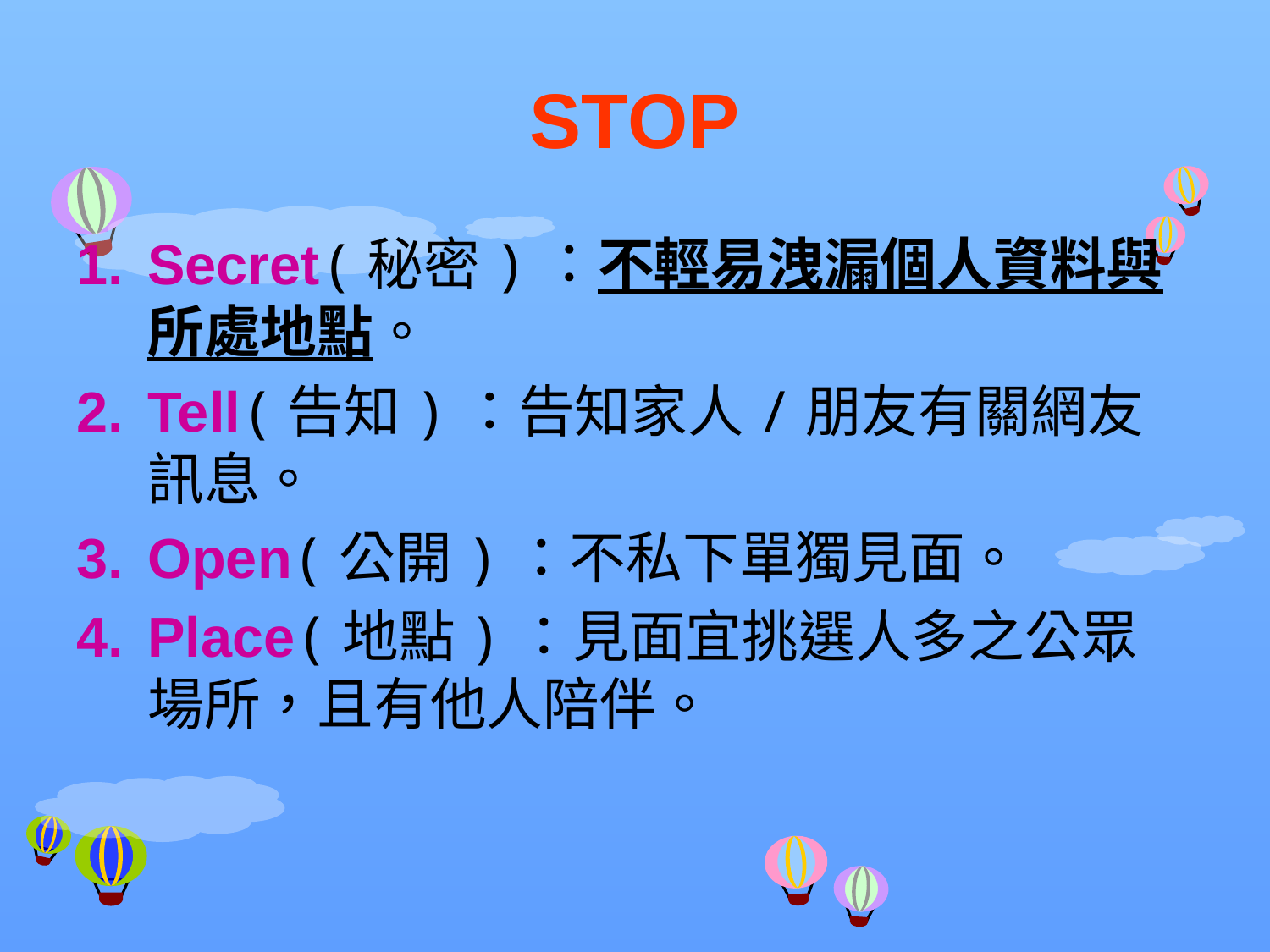

# STOP
Secret(秘密)：不輕易洩漏個人資料與所處地點。
Tell(告知)：告知家人/朋友有關網友訊息。
Open(公開)：不私下單獨見面。
Place(地點)：見面宜挑選人多之公眾場所，且有他人陪伴。